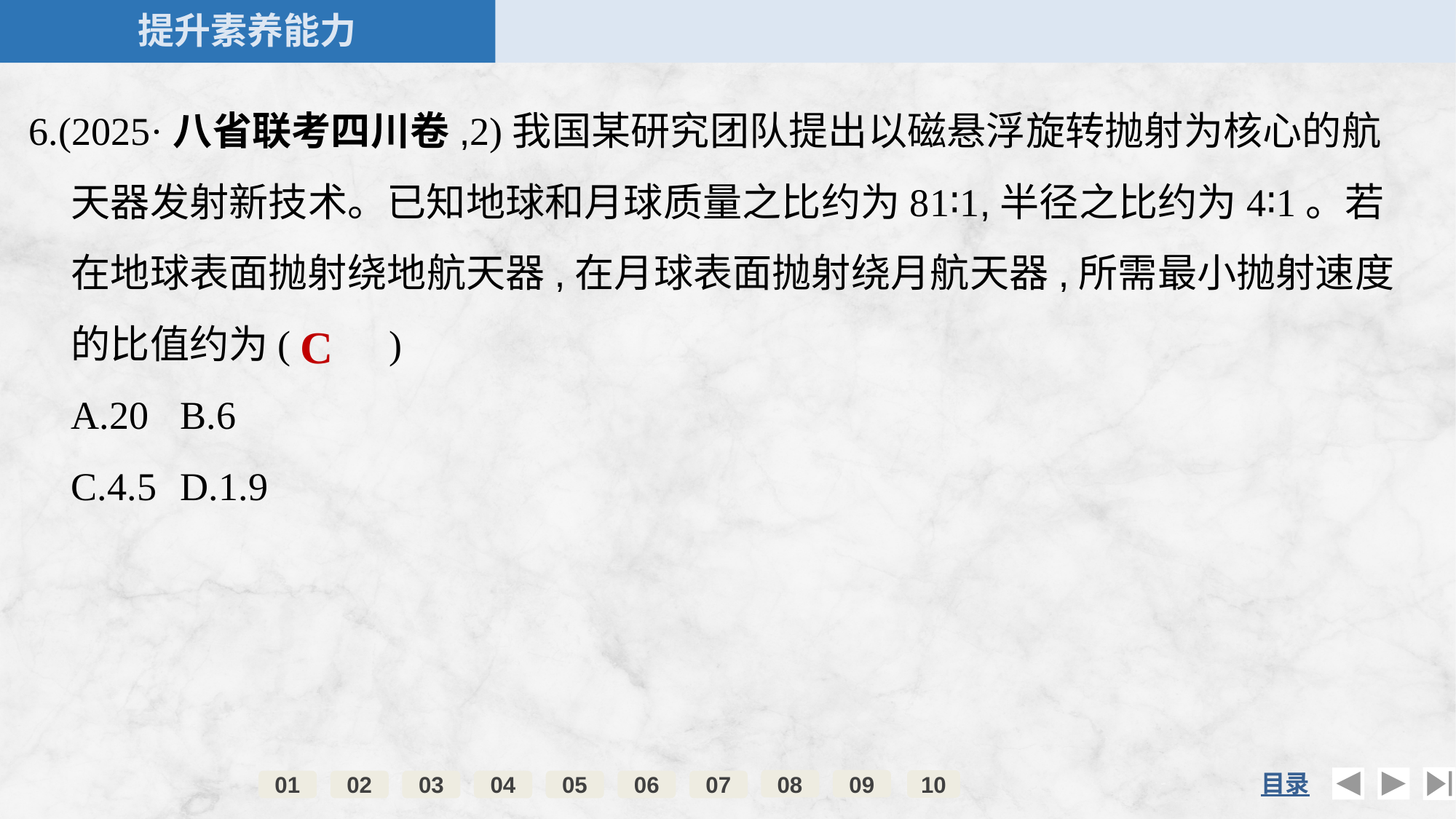

6.(2025·八省联考四川卷,2)我国某研究团队提出以磁悬浮旋转抛射为核心的航天器发射新技术。已知地球和月球质量之比约为81∶1,半径之比约为4∶1。若在地球表面抛射绕地航天器,在月球表面抛射绕月航天器,所需最小抛射速度的比值约为(　　)
	A.20	B.6
	C.4.5	D.1.9
C